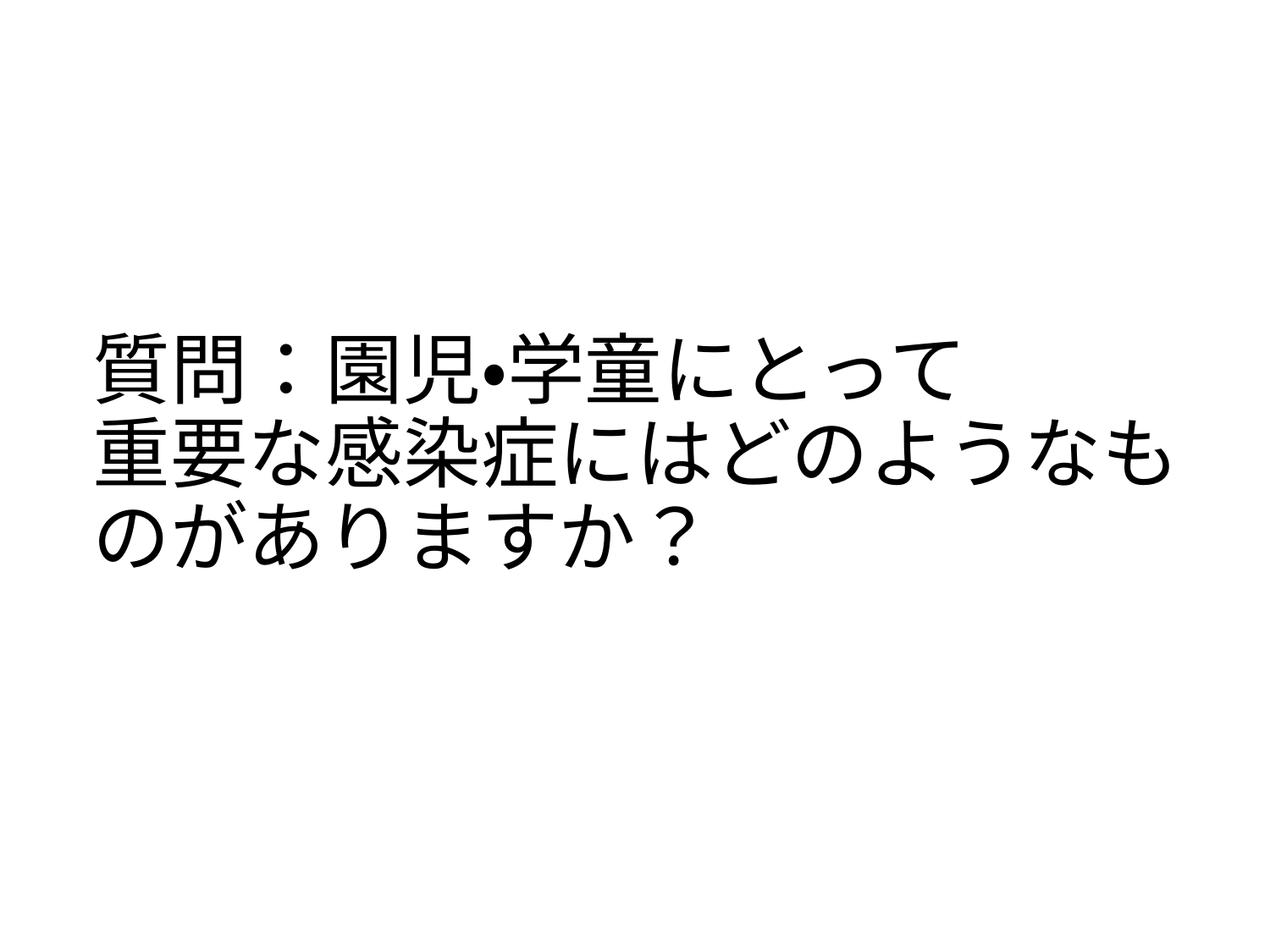

# 質問：園児・学童にとって 重要な感染症にはどのようなものがありますか？